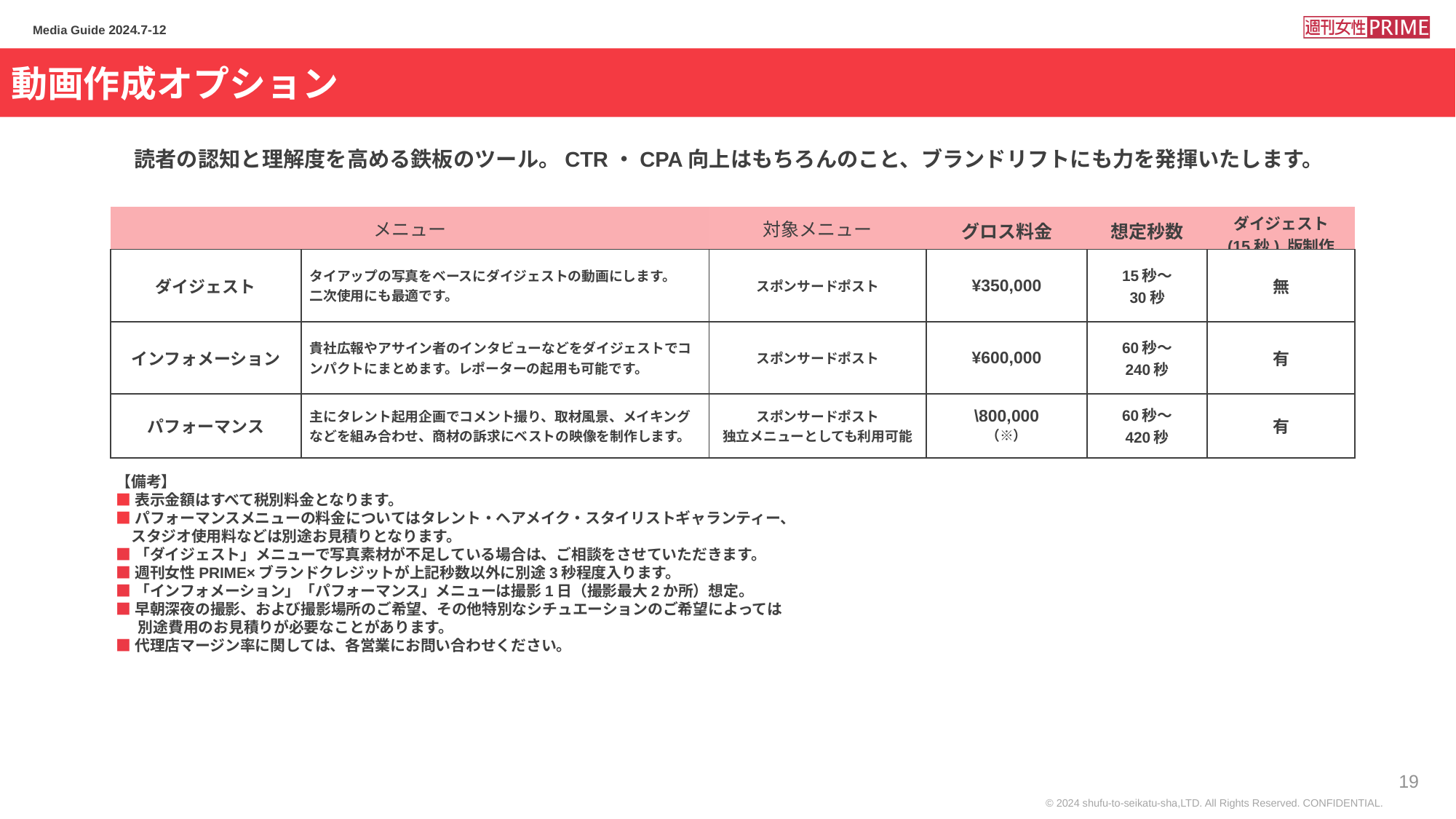

動画作成オプション
読者の認知と理解度を高める鉄板のツール。CTR・CPA向上はもちろんのこと、ブランドリフトにも力を発揮いたします。
| メニュー |  | 対象メニュー | グロス料金 | 想定秒数 | ダイジェスト (15秒) 版制作 |
| --- | --- | --- | --- | --- | --- |
| ダイジェスト | タイアップの写真をベースにダイジェストの動画にします。 二次使用にも最適です。 | スポンサードポスト | ¥350,000 | 15秒～ 30秒 | 無 |
| インフォメーション | 貴社広報やアサイン者のインタビューなどをダイジェストでコンパクトにまとめます。レポーターの起用も可能です。 | スポンサードポスト | ¥600,000 | 60秒～ 240秒 | 有 |
| パフォーマンス | 主にタレント起用企画でコメント撮り、取材風景、メイキングなどを組み合わせ、商材の訴求にベストの映像を制作します。 | スポンサードポスト 独立メニューとしても利用可能 | \800,000 （※） | 60秒～ 420秒 | 有 |
【備考】
■表示金額はすべて税別料金となります。
■パフォーマンスメニューの料金についてはタレント・ヘアメイク・スタイリストギャランティー、
　スタジオ使用料などは別途お見積りとなります。
■「ダイジェスト」メニューで写真素材が不足している場合は、ご相談をさせていただきます。
■週刊女性PRIME×ブランドクレジットが上記秒数以外に別途3秒程度入ります。
■「インフォメーション」「パフォーマンス」メニューは撮影1日（撮影最大2か所）想定。
■早朝深夜の撮影、および撮影場所のご希望、その他特別なシチュエーションのご希望によっては
　  別途費用のお見積りが必要なことがあります。
■代理店マージン率に関しては、各営業にお問い合わせください。
19